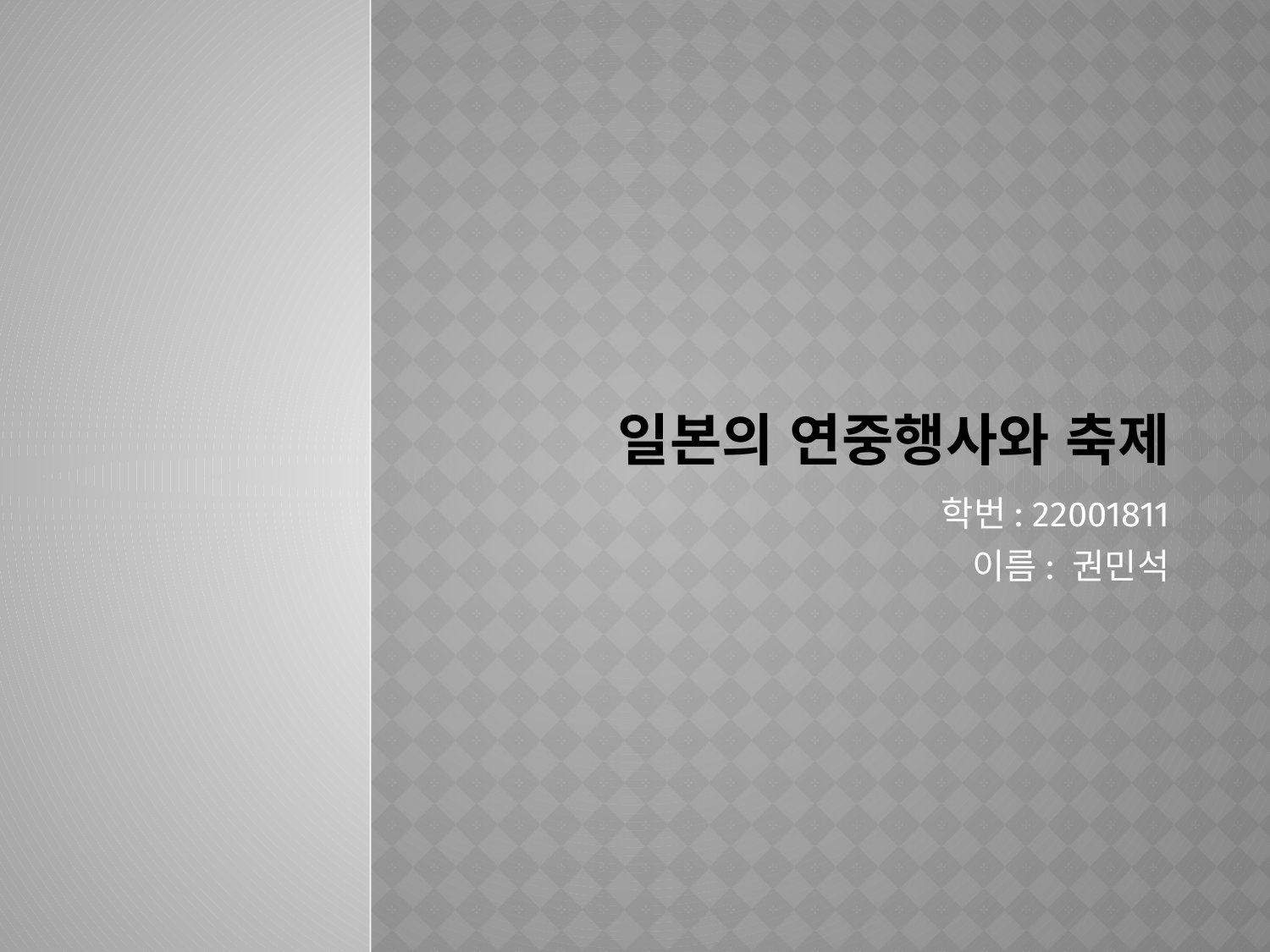

# 일본의 연중행사와 축제
학번: 22001811
이름: 권민석